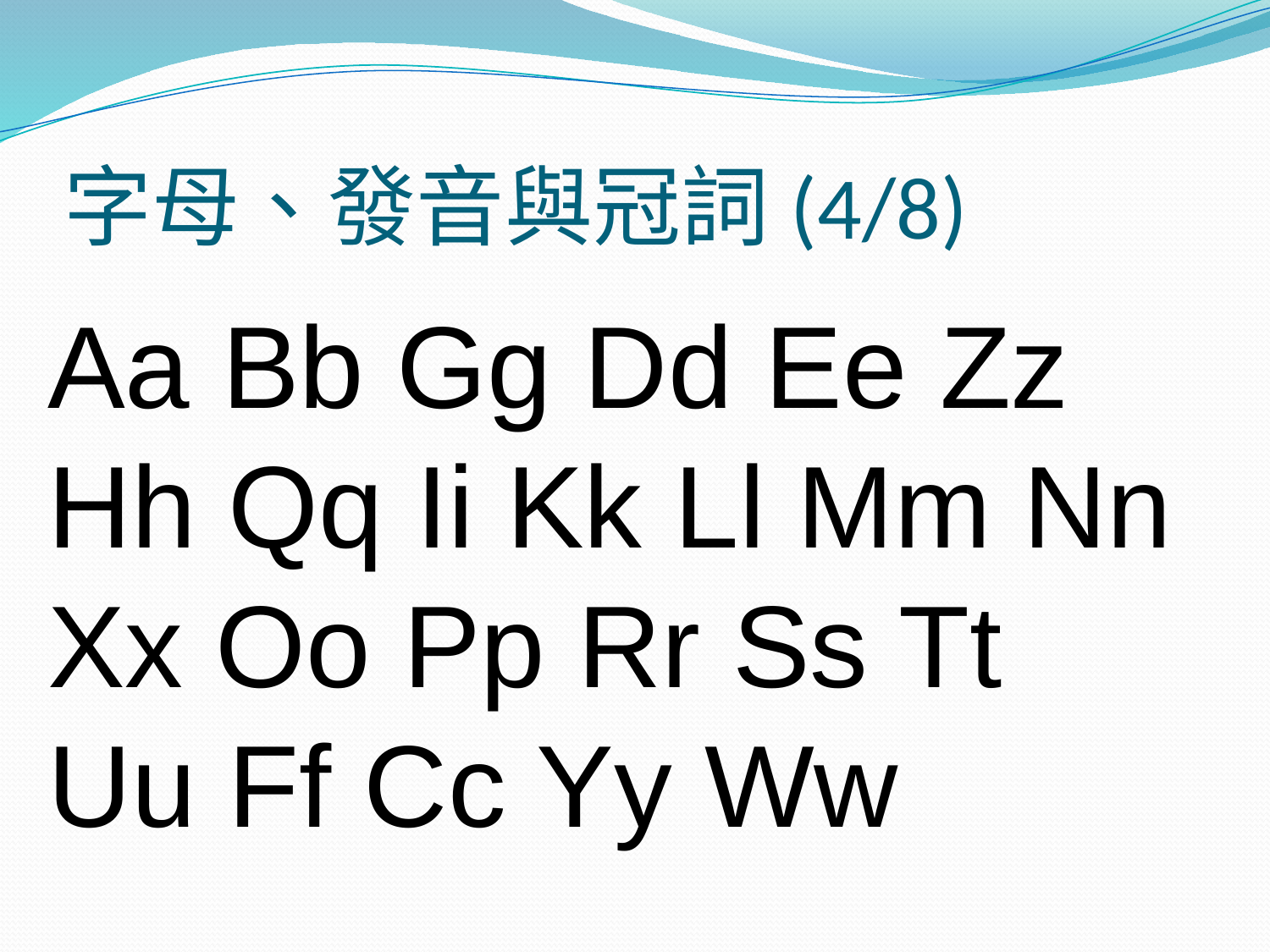

# 字母、發音與冠詞(4/8)
Aa Bb Gg Dd Ee Zz Hh Qq Ii Kk Ll Mm Nn Xx Oo Pp Rr Ss Tt Uu Ff Cc Yy Ww